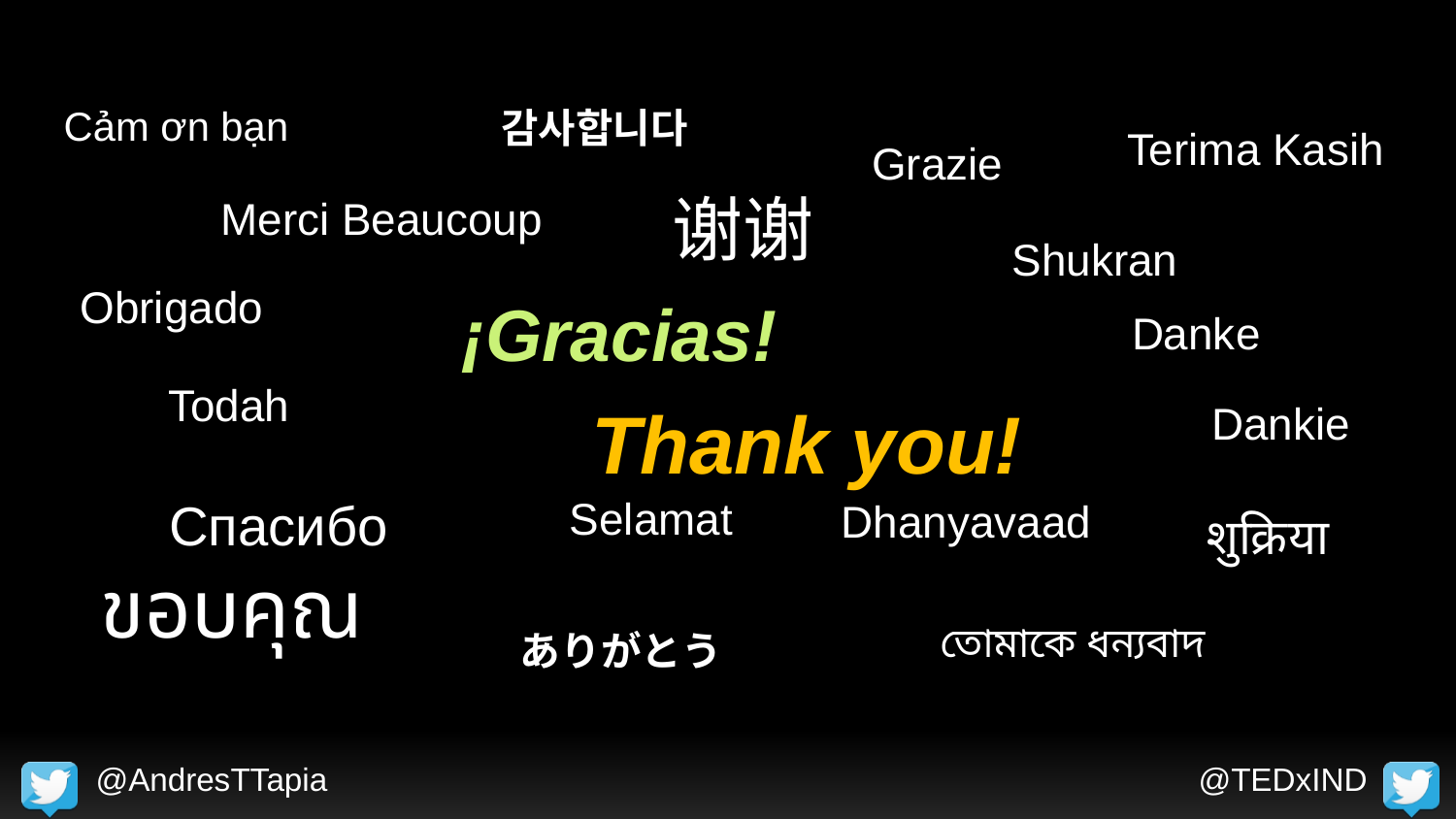

Cảm ơn bạn
Terima Kasih
감사합니다
Grazie
Merci Beaucoup
谢谢
Shukran
Obrigado
¡Gracias!
Danke
Todah
Thank you!
Dankie
Спасибо
Selamat
Dhanyavaad
शुक्रिया
ขอบคุณ
তোমাকে ধন্যবাদ
ありがとう